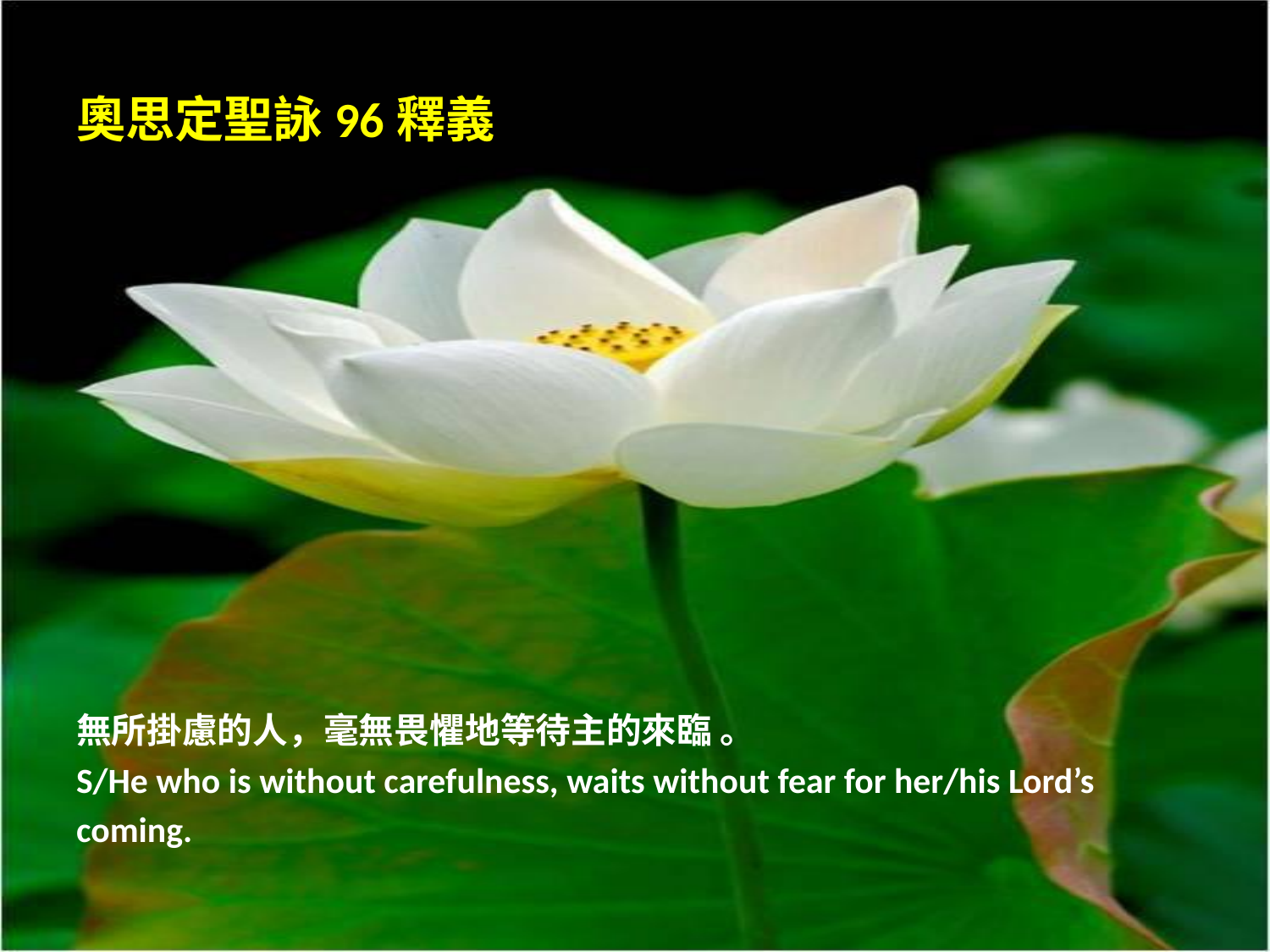

# 奧思定聖詠96釋義

無所掛慮的人，毫無畏懼地等待主的來臨 。
S/He who is without carefulness, waits without fear for her/his Lord’s
coming.